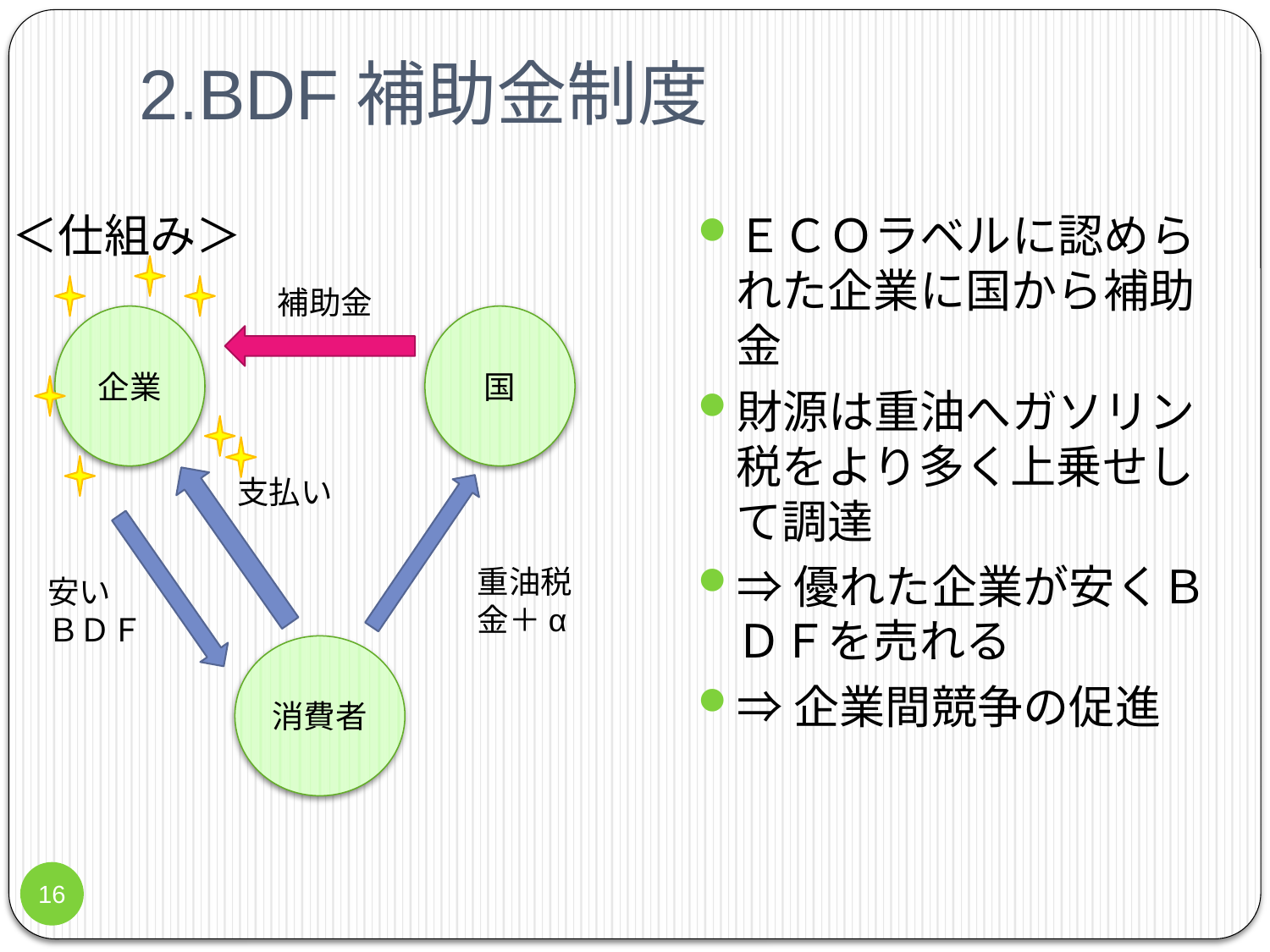

# 2.BDF補助金制度
＜仕組み＞

ＥＣＯラベルに認められた企業に国から補助金
財源は重油へガソリン税をより多く上乗せして調達
⇒優れた企業が安くＢＤＦを売れる
⇒企業間競争の促進

補助金
企業
国

支払い

重油税金＋α
安い
ＢＤＦ

消費者
16